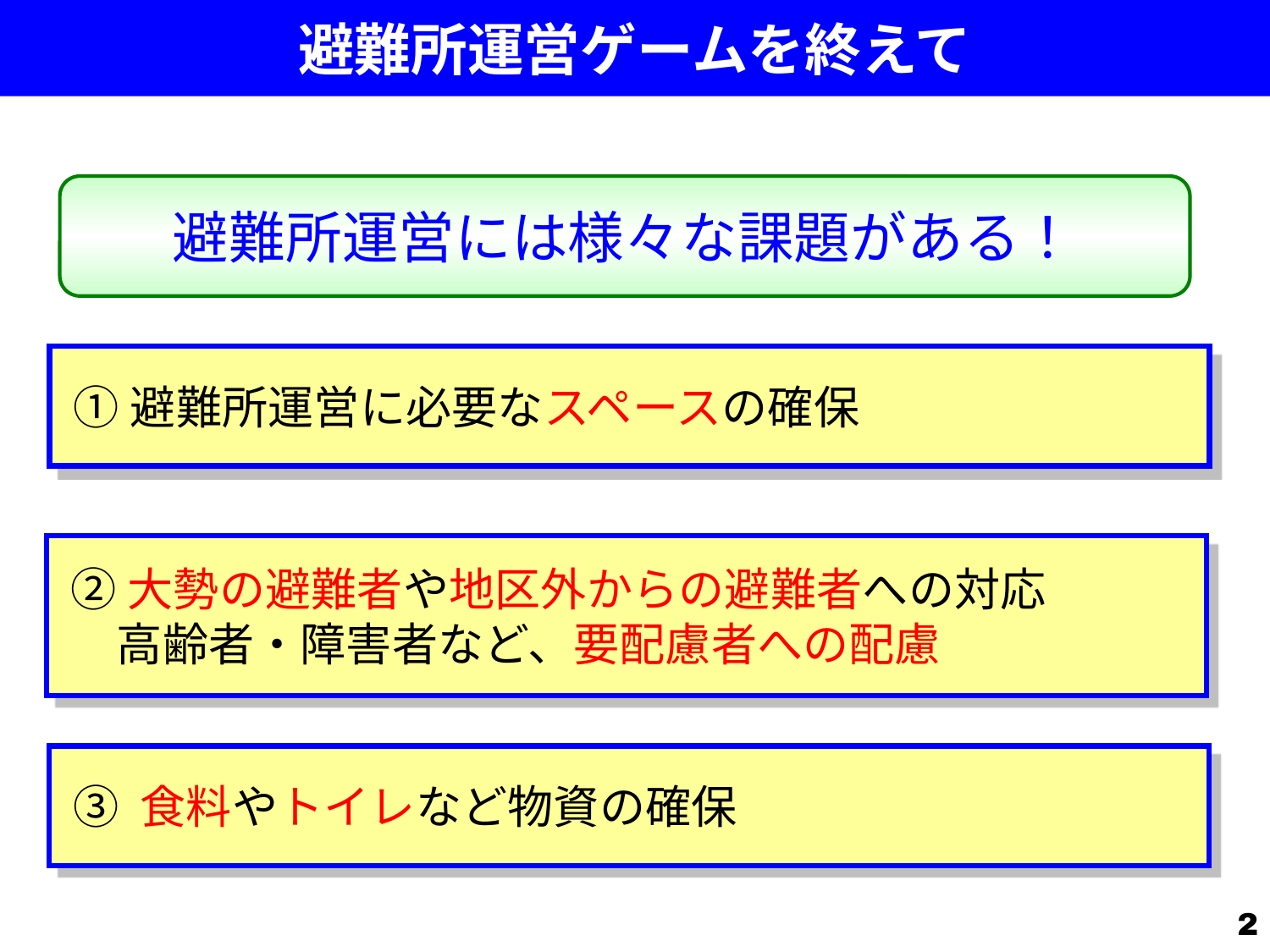

避難所運営ゲームを終えて
避難所運営には様々な課題がある！
①避難所運営に必要なスペースの確保
②大勢の避難者や地区外からの避難者への対応
　高齢者・障害者など、要配慮者への配慮
③ 食料やトイレなど物資の確保
2